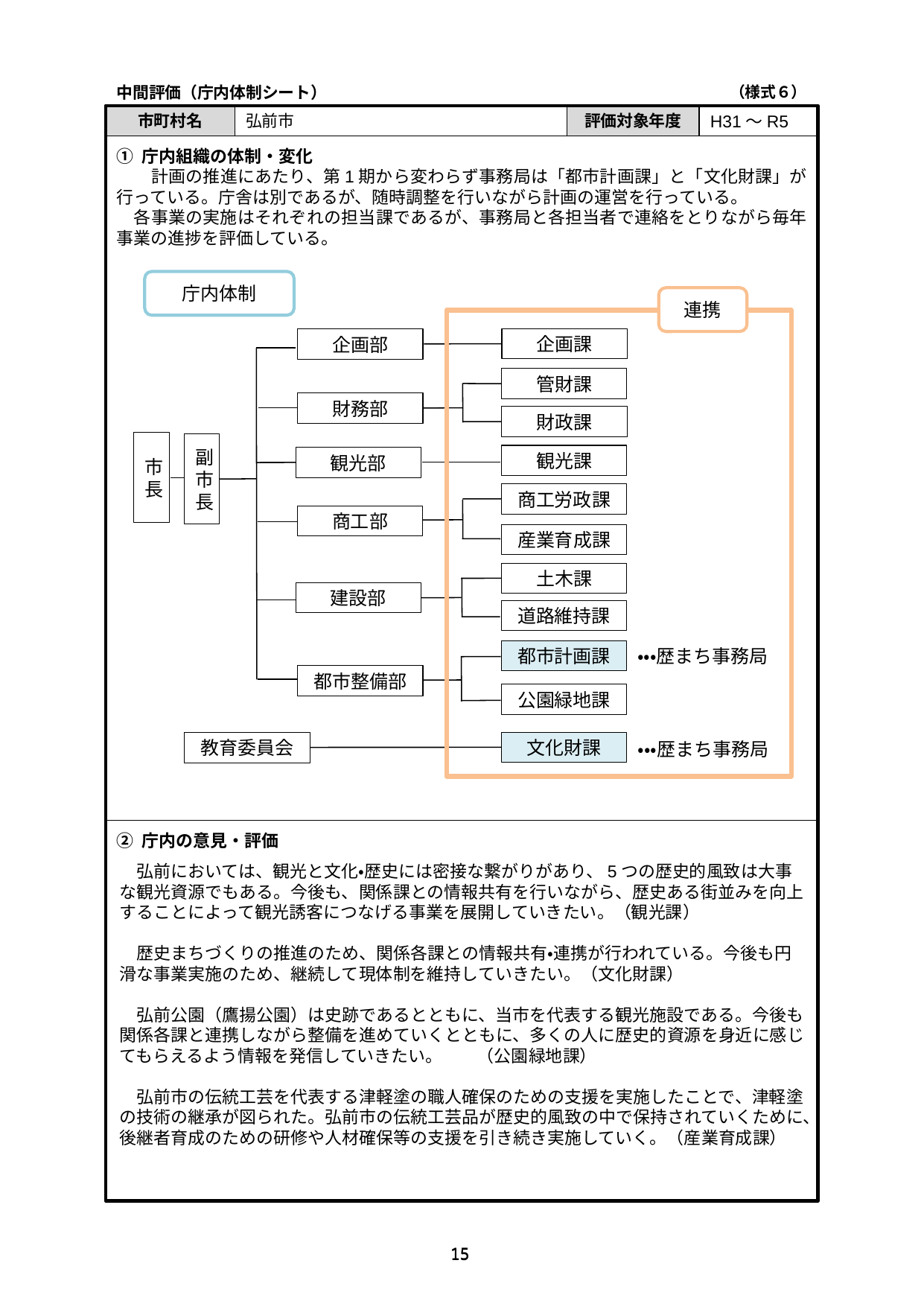

中間評価（庁内体制シート）
（様式６）
市町村名
弘前市
評価対象年度
H31～R5

① 庁内組織の体制・変化
　　計画の推進にあたり、第1期から変わらず事務局は「都市計画課」と「文化財課」が行っている。庁舎は別であるが、随時調整を行いながら計画の運営を行っている。
　各事業の実施はそれぞれの担当課であるが、事務局と各担当者で連絡をとりながら毎年事業の進捗を評価している。
庁内体制
連携

企画課
企画部
管財課
財務部
財政課
市
長
副
市
長
観光課
観光部
商工労政課
商工部
産業育成課
土木課
建設部
道路維持課
・・・歴まち事務局
都市計画課
都市整備部
公園緑地課
・・・歴まち事務局
文化財課
教育委員会

② 庁内の意見・評価

　弘前においては、観光と文化・歴史には密接な繋がりがあり、5つの歴史的風致は大事な観光資源でもある。今後も、関係課との情報共有を行いながら、歴史ある街並みを向上することによって観光誘客につなげる事業を展開していきたい。（観光課）

　歴史まちづくりの推進のため、関係各課との情報共有・連携が行われている。今後も円滑な事業実施のため、継続して現体制を維持していきたい。（文化財課）

　弘前公園（鷹揚公園）は史跡であるとともに、当市を代表する観光施設である。今後も関係各課と連携しながら整備を進めていくとともに、多くの人に歴史的資源を身近に感じてもらえるよう情報を発信していきたい。　　（公園緑地課）

　弘前市の伝統工芸を代表する津軽塗の職人確保のための支援を実施したことで、津軽塗の技術の継承が図られた。弘前市の伝統工芸品が歴史的風致の中で保持されていくために、後継者育成のための研修や人材確保等の支援を引き続き実施していく。（産業育成課）
15
15